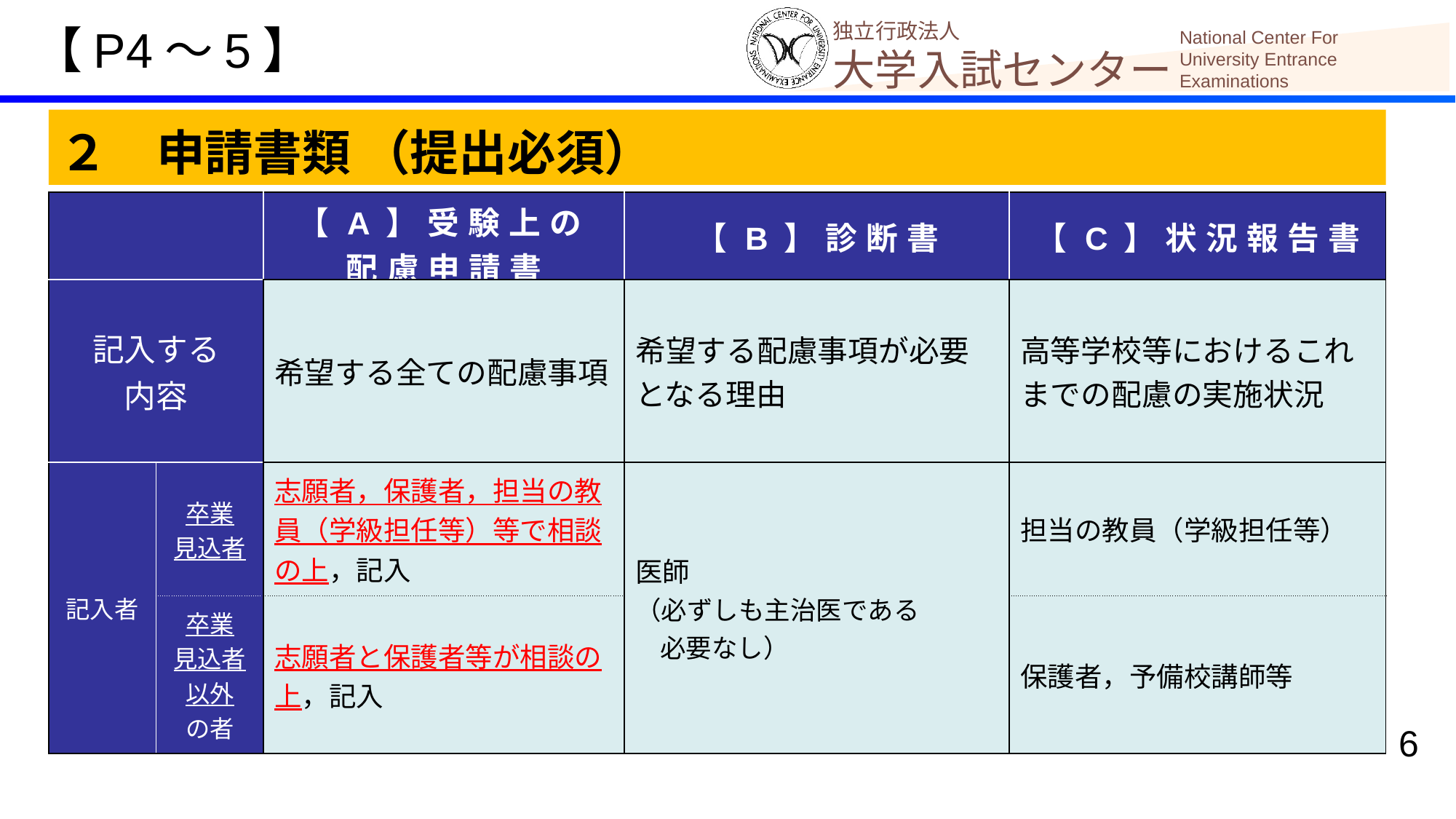

【P4～5】
２　申請書類 （提出必須）
|  |  | 【A】受験上の 配慮申請書 | 【B】診断書 | 【C】状況報告書 |
| --- | --- | --- | --- | --- |
| 記入する 内容 |  | 希望する全ての配慮事項 | 希望する配慮事項が必要となる理由 | 高等学校等におけるこれまでの配慮の実施状況 |
| 記入者 | 卒業 見込者 | 志願者，保護者，担当の教員（学級担任等）等で相談の上，記入 | 医師 （必ずしも主治医である 必要なし） | 担当の教員（学級担任等） |
|  | 卒業 見込者以外 の者 | 志願者と保護者等が相談の上，記入 |  | 保護者，予備校講師等 |
6